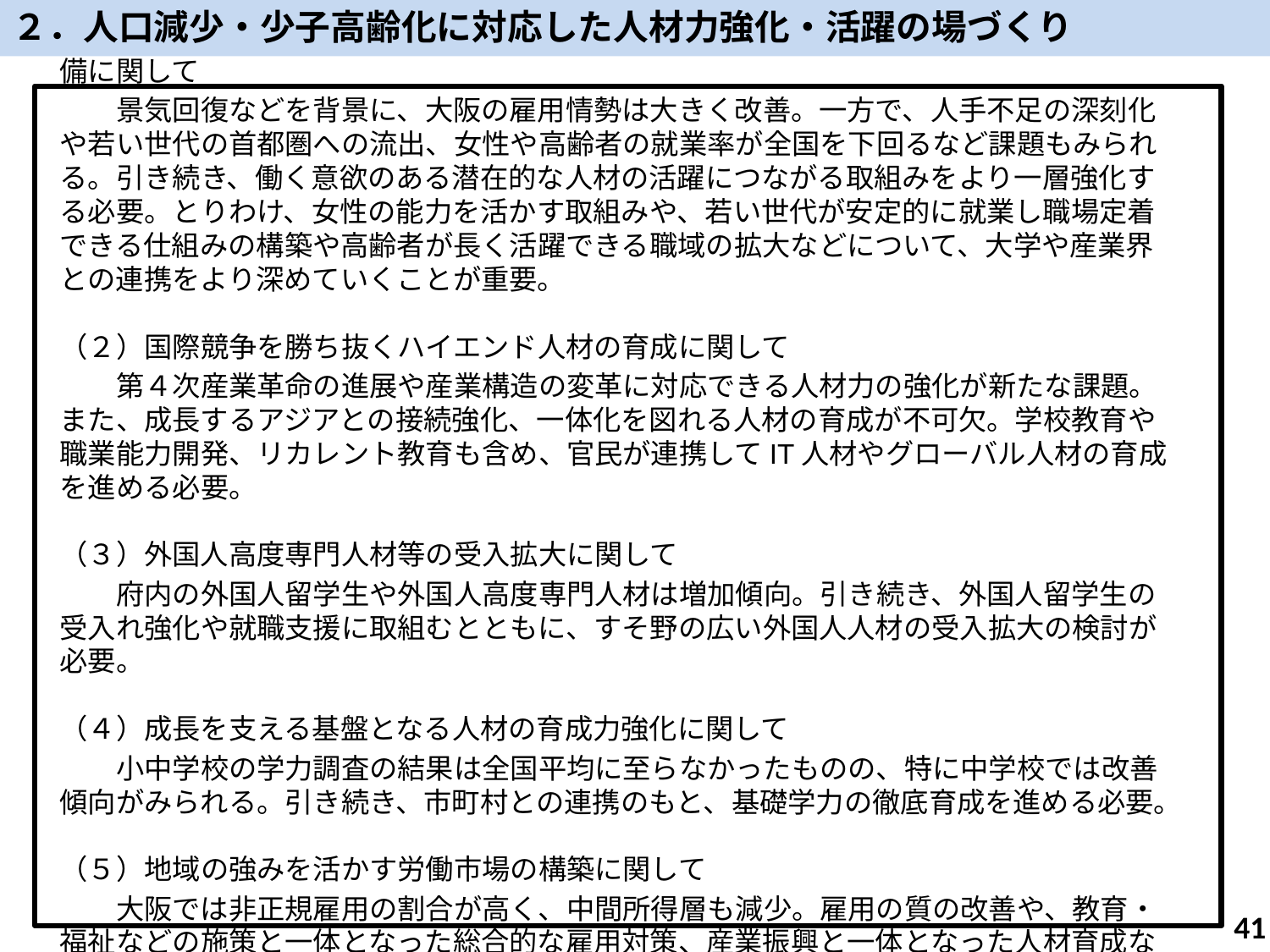

２．人口減少・少子高齢化に対応した人材力強化・活躍の場づくり
（１）女性や高齢者、若者など多様な人材が活躍し続ける仕組みづくりとｾｰﾌﾃｨﾈｯﾄの整備に関して
　　景気回復などを背景に、大阪の雇用情勢は大きく改善。一方で、人手不足の深刻化や若い世代の首都圏への流出、女性や高齢者の就業率が全国を下回るなど課題もみられる。引き続き、働く意欲のある潜在的な人材の活躍につながる取組みをより一層強化する必要。とりわけ、女性の能力を活かす取組みや、若い世代が安定的に就業し職場定着できる仕組みの構築や高齢者が長く活躍できる職域の拡大などについて、大学や産業界との連携をより深めていくことが重要。

（２）国際競争を勝ち抜くハイエンド人材の育成に関して
　　第４次産業革命の進展や産業構造の変革に対応できる人材力の強化が新たな課題。また、成長するアジアとの接続強化、一体化を図れる人材の育成が不可欠。学校教育や職業能力開発、リカレント教育も含め、官民が連携してIT人材やグローバル人材の育成を進める必要。

（３）外国人高度専門人材等の受入拡大に関して
　　府内の外国人留学生や外国人高度専門人材は増加傾向。引き続き、外国人留学生の受入れ強化や就職支援に取組むとともに、すそ野の広い外国人人材の受入拡大の検討が必要。

（４）成長を支える基盤となる人材の育成力強化に関して
　　小中学校の学力調査の結果は全国平均に至らなかったものの、特に中学校では改善傾向がみられる。引き続き、市町村との連携のもと、基礎学力の徹底育成を進める必要。

（５）地域の強みを活かす労働市場の構築に関して
　　大阪では非正規雇用の割合が高く、中間所得層も減少。雇用の質の改善や、教育・福祉などの施策と一体となった総合的な雇用対策、産業振興と一体となった人材育成などを進める必要。
41